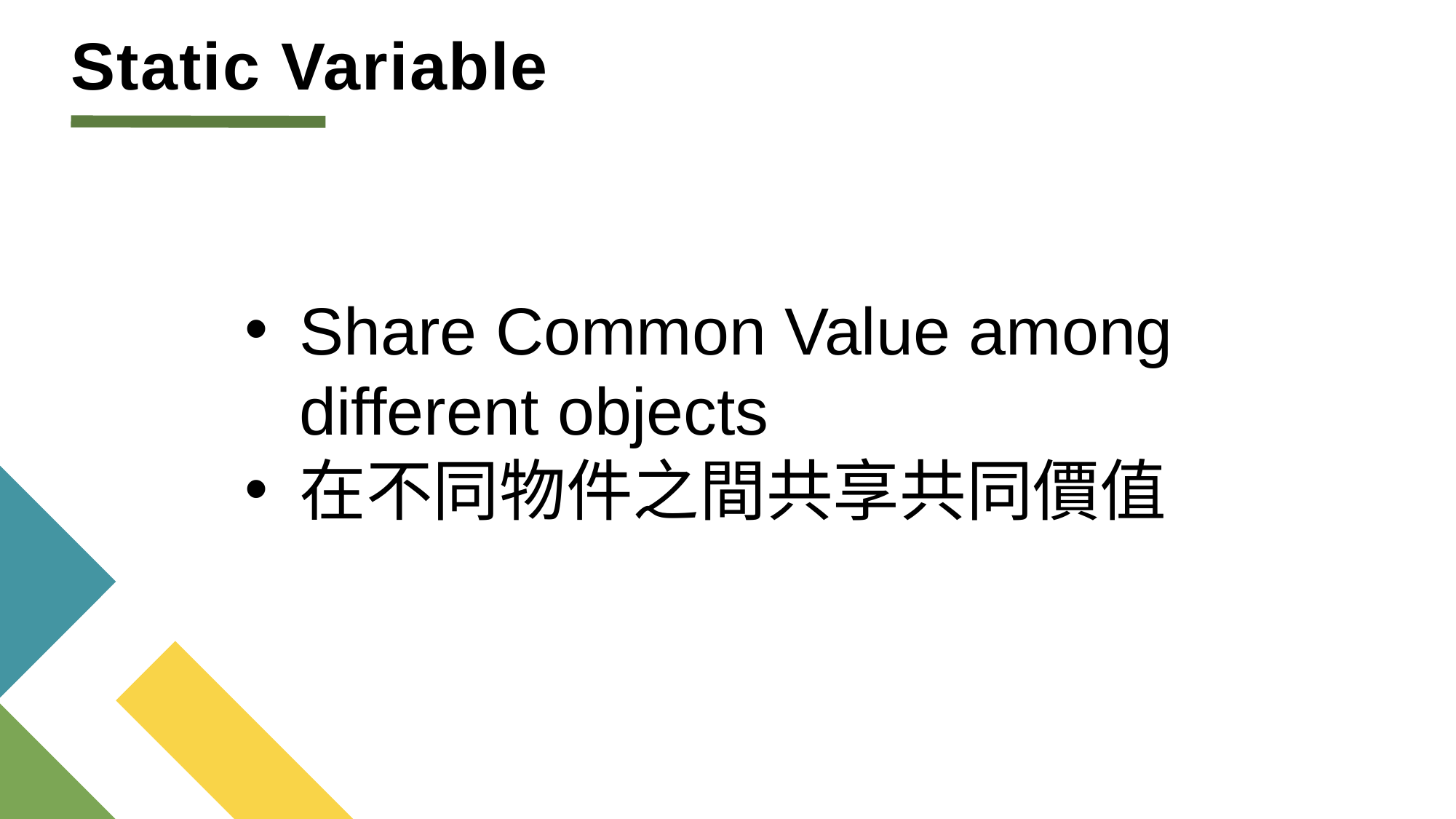

# Static Variable
Share Common Value among different objects
在不同物件之間共享共同價值